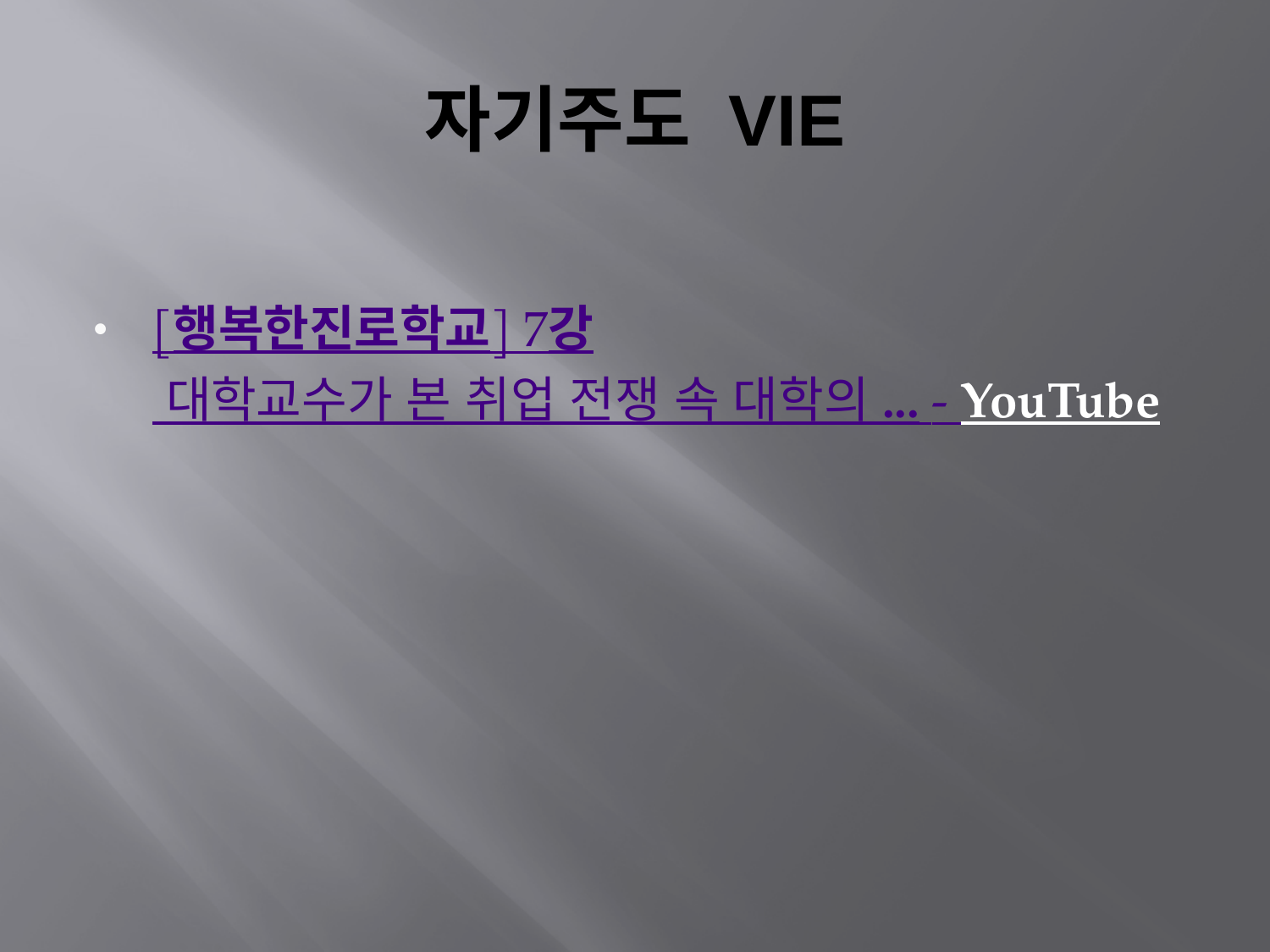

# 자기주도 VIE

[행복한진로학교] 7강 대학교수가 본 취업 전쟁 속 대학의 ... - YouTube